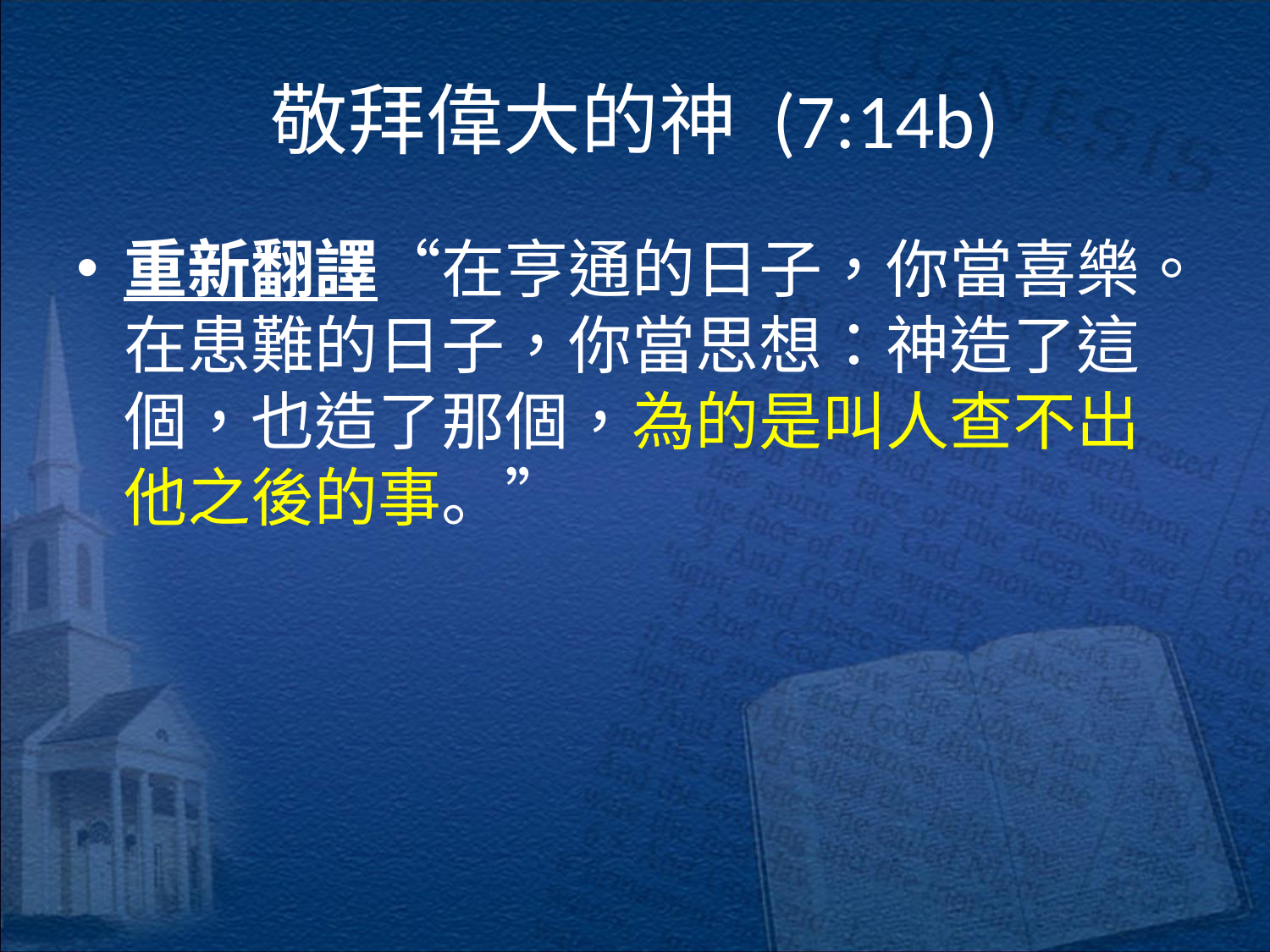

# 敬拜偉大的神 (7:14b)
重新翻譯“在亨通的日子，你當喜樂。在患難的日子，你當思想：神造了這個，也造了那個，為的是叫人查不出他之後的事。”